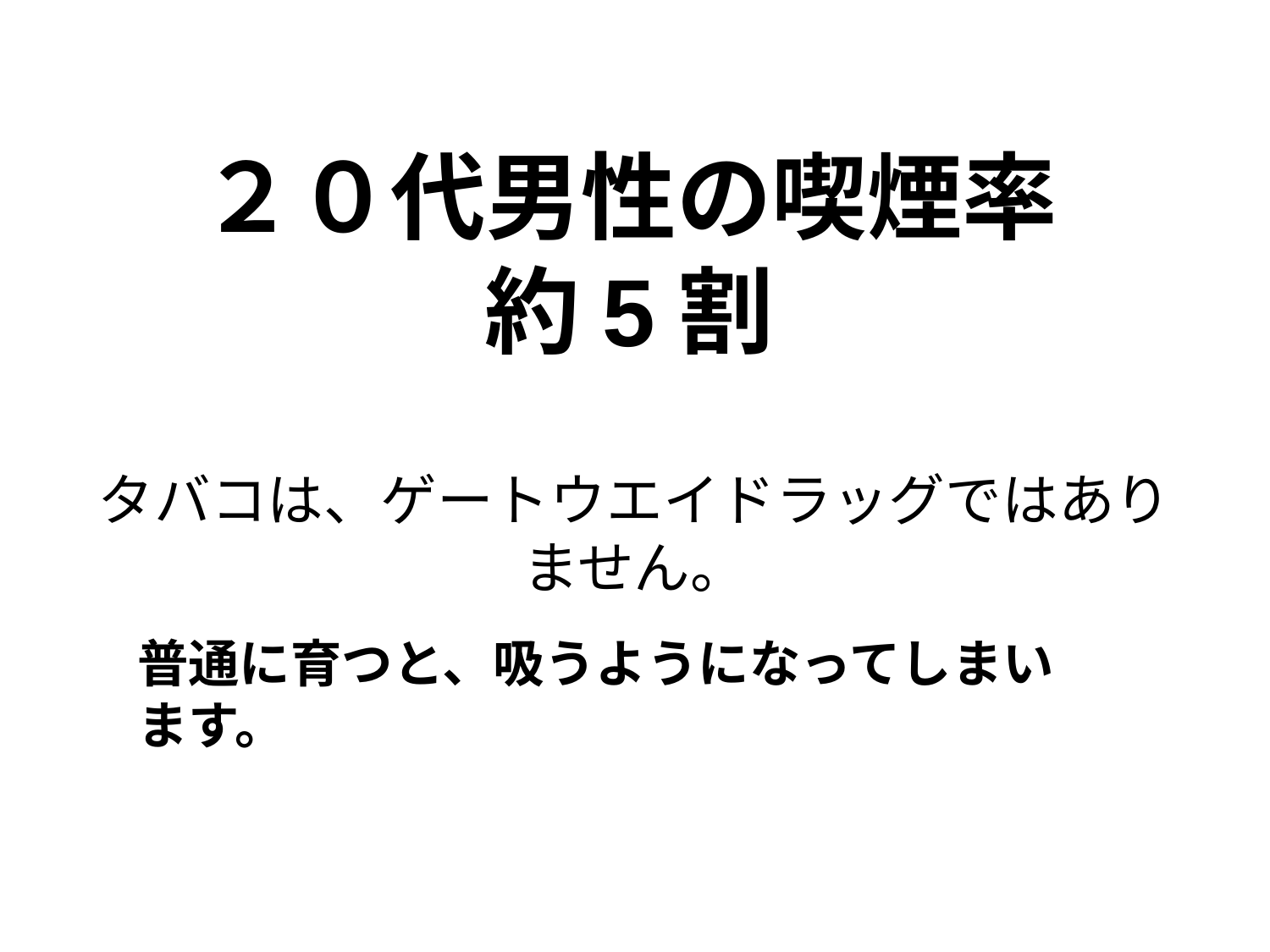

# ２０代男性の喫煙率 約5割
タバコは、ゲートウエイドラッグではありません。
普通に育つと、吸うようになってしまいます。